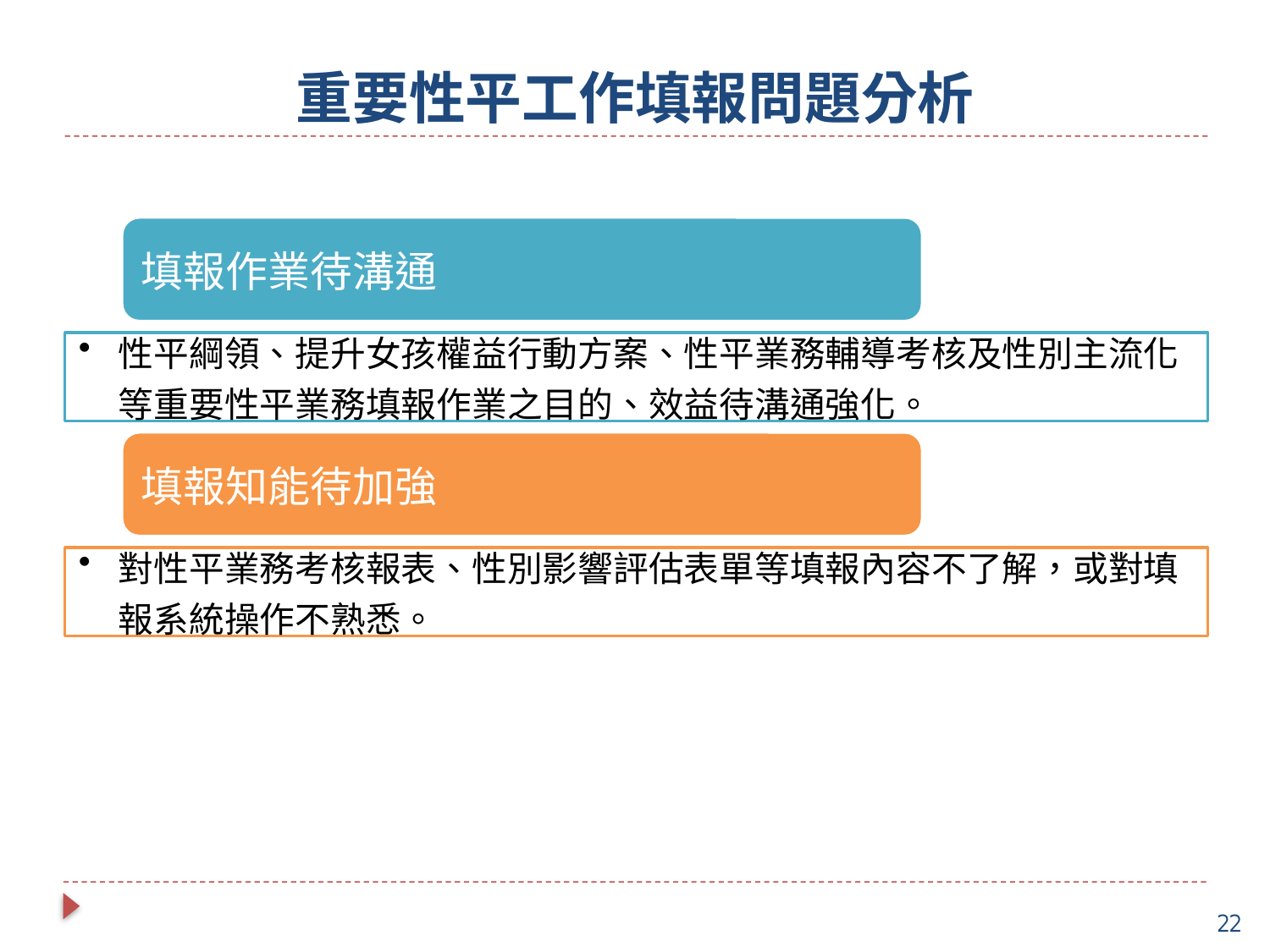

# 重要性平工作填報問題分析
填報作業待溝通
填報知能待加強
對性平業務考核報表、性別影響評估表單等填報內容不了解，或對填報系統操作不熟悉。
性平綱領、提升女孩權益行動方案、性平業務輔導考核及性別主流化等重要性平業務填報作業之目的、效益待溝通強化。
22